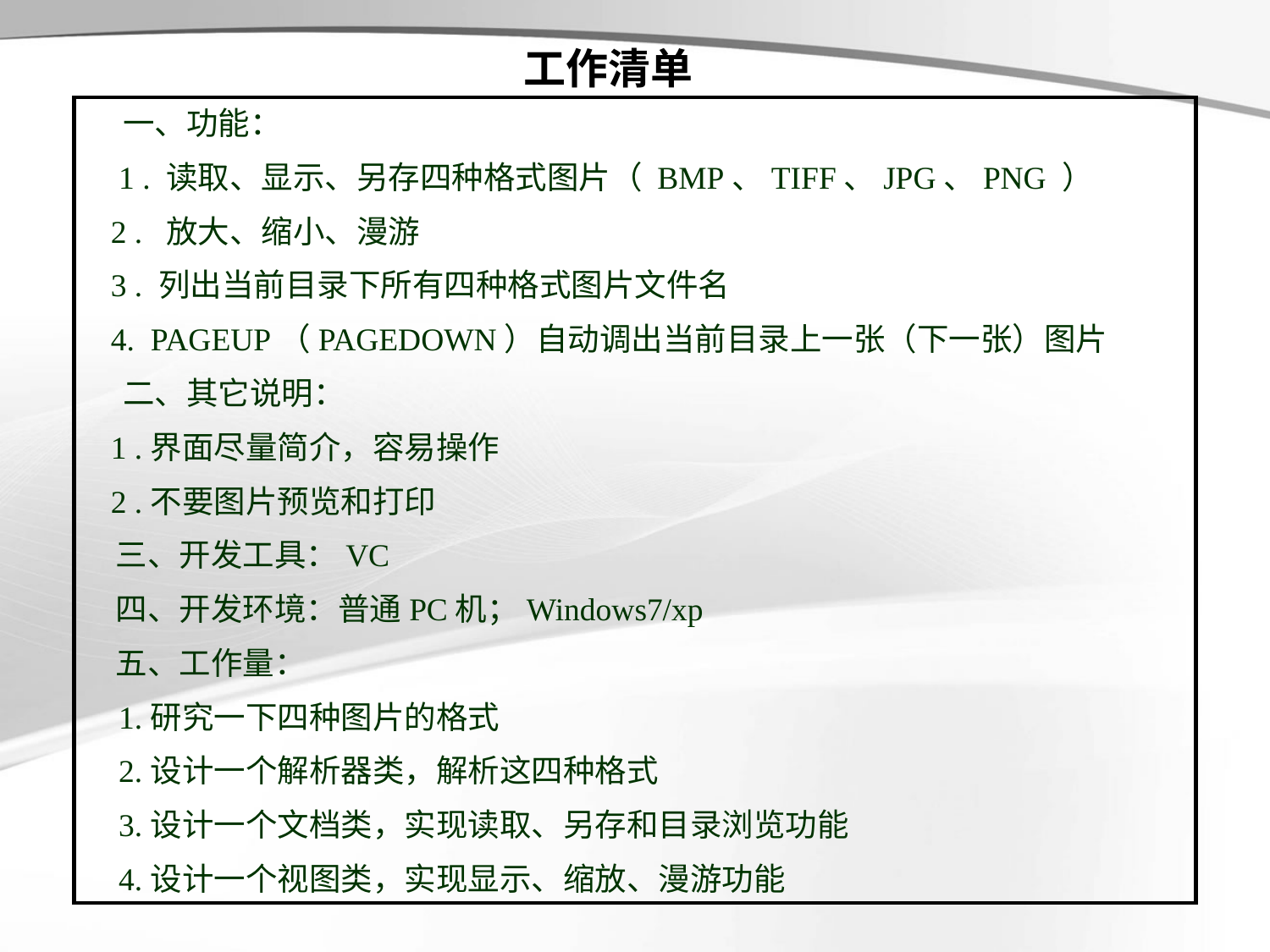

工作清单
    一、功能：
    1 . 读取、显示、另存四种格式图片（ BMP、TIFF、JPG、PNG ）
   2 .  放大、缩小、漫游
   3 . 列出当前目录下所有四种格式图片文件名
   4.  PAGEUP（PAGEDOWN）自动调出当前目录上一张（下一张）图片
    二、其它说明：
   1 .界面尽量简介，容易操作
   2 .不要图片预览和打印
   三、开发工具：VC
   四、开发环境：普通PC机；Windows7/xp
   五、工作量：
    1.研究一下四种图片的格式
    2.设计一个解析器类，解析这四种格式
    3.设计一个文档类，实现读取、另存和目录浏览功能
    4.设计一个视图类，实现显示、缩放、漫游功能